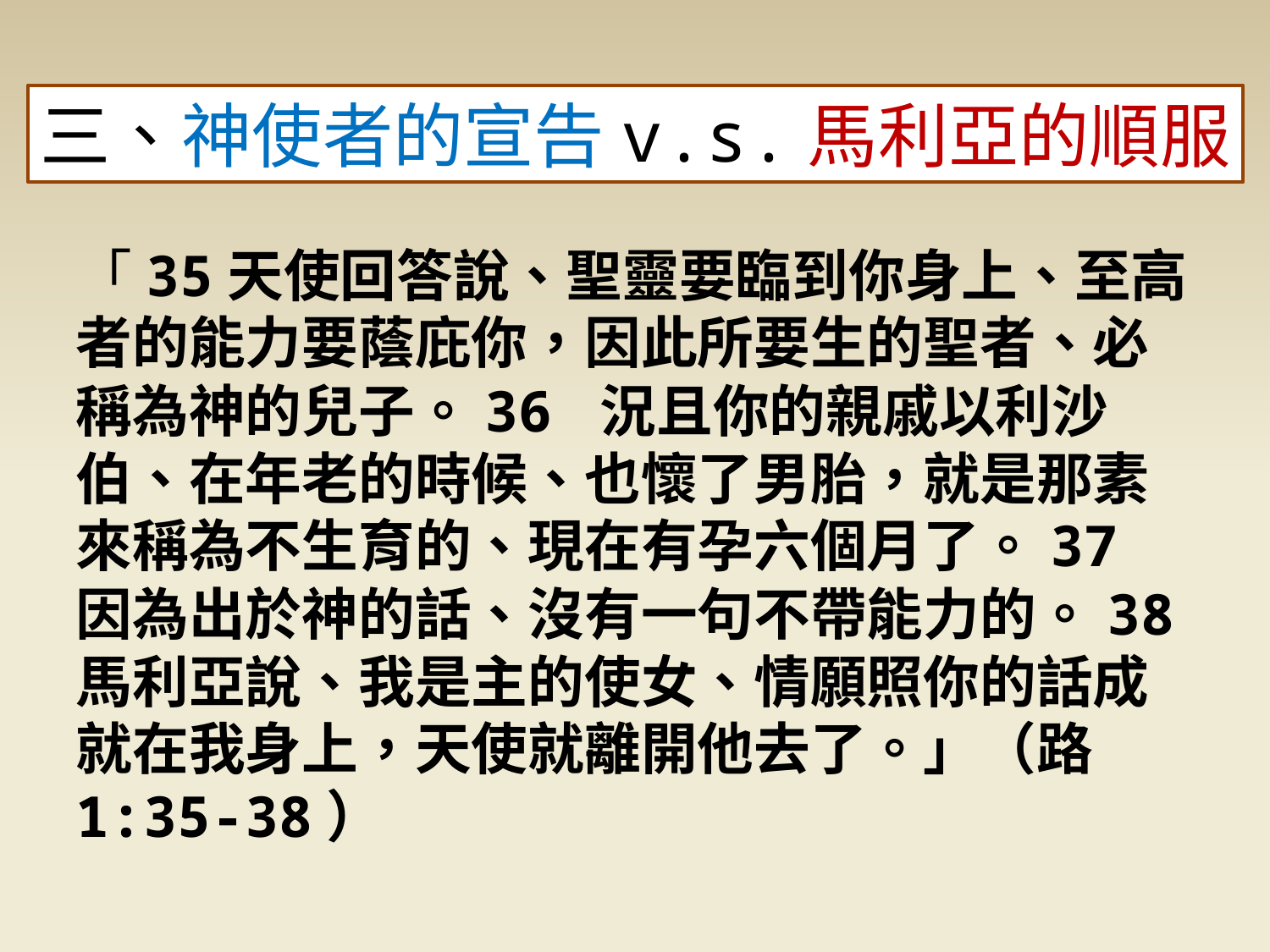

三、神使者的宣告v.s.馬利亞的順服
「35天使回答說、聖靈要臨到你身上、至高者的能力要蔭庇你，因此所要生的聖者、必稱為神的兒子。36 況且你的親戚以利沙伯、在年老的時候、也懷了男胎，就是那素來稱為不生育的、現在有孕六個月了。37 因為出於神的話、沒有一句不帶能力的。38 馬利亞說、我是主的使女、情願照你的話成就在我身上，天使就離開他去了。」（路1:35-38）